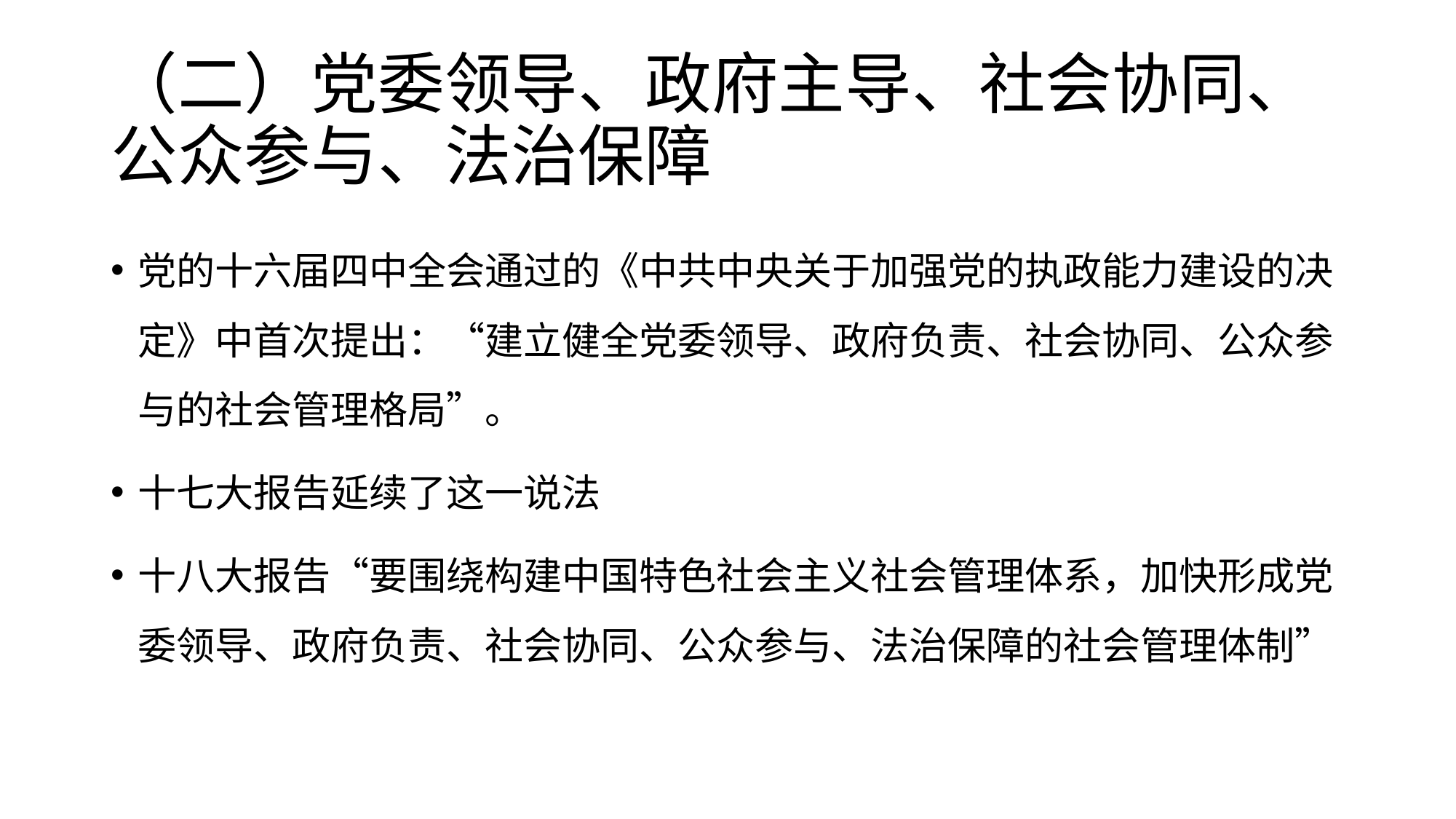

# （二）党委领导、政府主导、社会协同、公众参与、法治保障
党的十六届四中全会通过的《中共中央关于加强党的执政能力建设的决定》中首次提出：“建立健全党委领导、政府负责、社会协同、公众参与的社会管理格局”。
十七大报告延续了这一说法
十八大报告“要围绕构建中国特色社会主义社会管理体系，加快形成党委领导、政府负责、社会协同、公众参与、法治保障的社会管理体制”